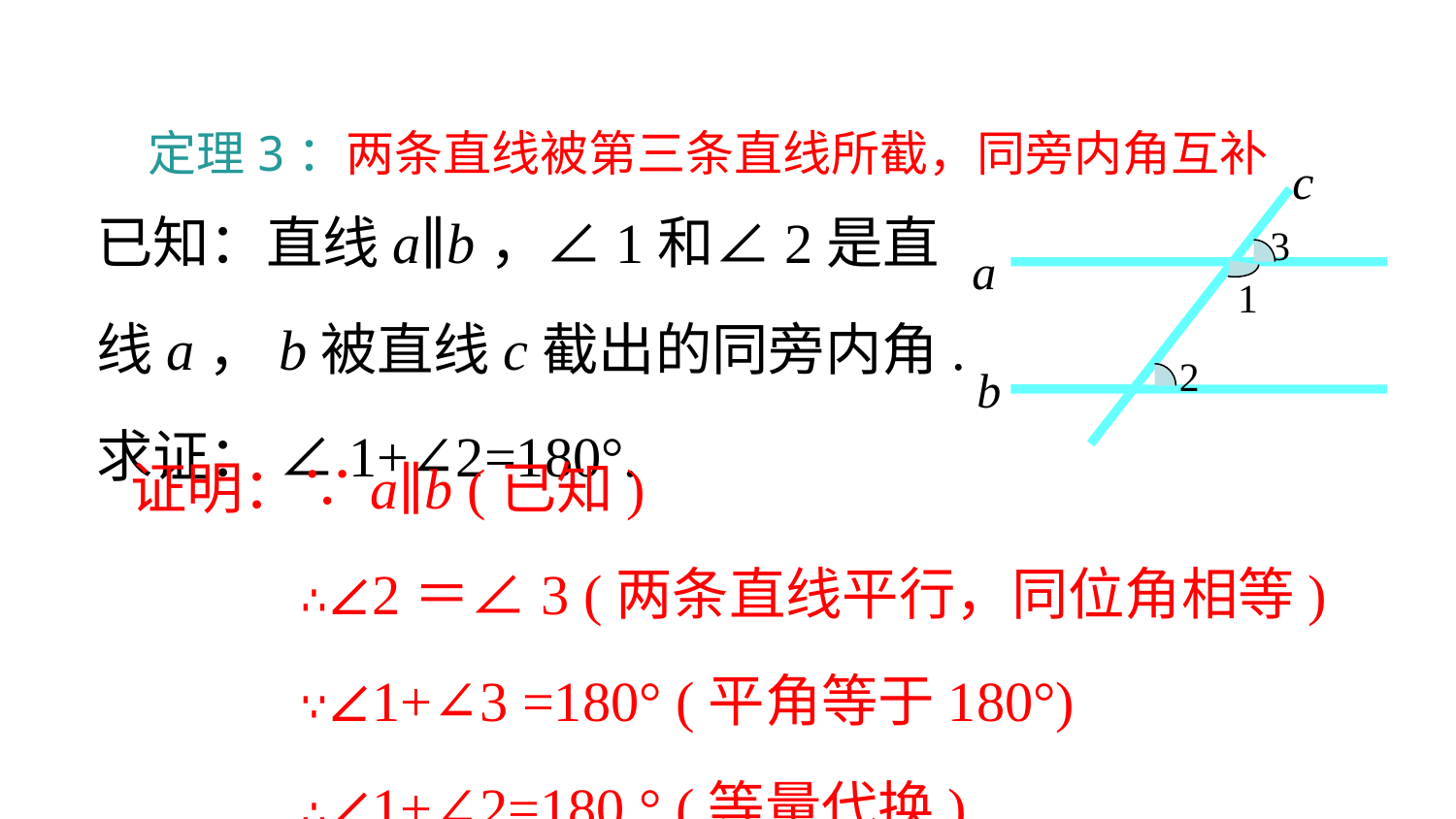

定理3：两条直线被第三条直线所截，同旁内角互补
c

3
a

1
2
b

已知：直线a∥b，∠1和∠2是直
线a，b被直线c截出的同旁内角.
求证： ∠1+∠2=180°.

证明：∵a∥b (已知)
            ∴∠2＝∠3 (两条直线平行，同位角相等)
            ∵∠1+∠3 =180° (平角等于180°)
            ∴∠1+∠2=180 ° (等量代换) .